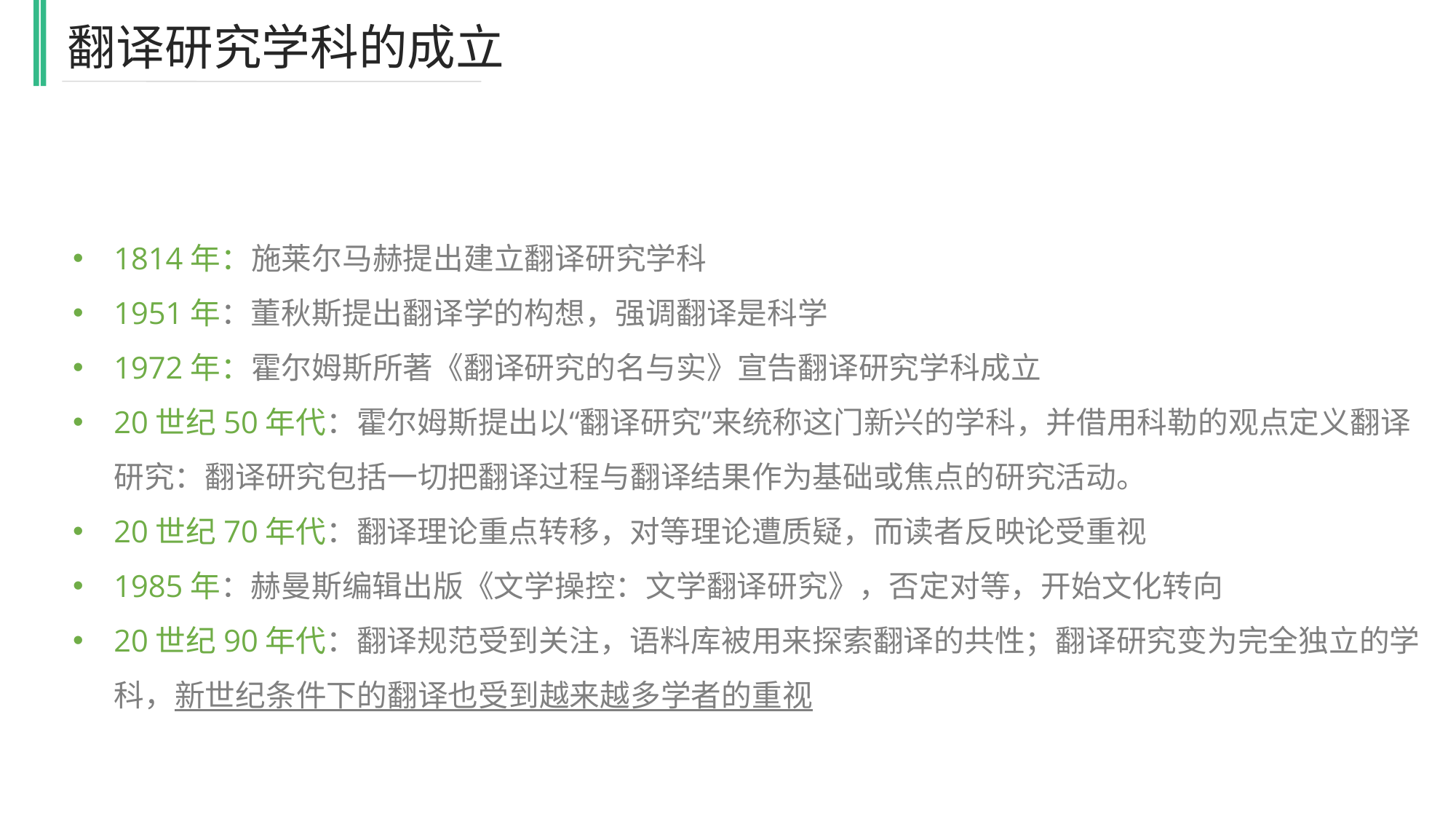

翻译研究学科的成立

1814年：施莱尔马赫提出建立翻译研究学科
1951年：董秋斯提出翻译学的构想，强调翻译是科学
1972年：霍尔姆斯所著《翻译研究的名与实》宣告翻译研究学科成立
20世纪50年代：霍尔姆斯提出以“翻译研究”来统称这门新兴的学科，并借用科勒的观点定义翻译研究：翻译研究包括一切把翻译过程与翻译结果作为基础或焦点的研究活动。
20世纪70年代：翻译理论重点转移，对等理论遭质疑，而读者反映论受重视
1985年：赫曼斯编辑出版《文学操控：文学翻译研究》，否定对等，开始文化转向
20世纪90年代：翻译规范受到关注，语料库被用来探索翻译的共性；翻译研究变为完全独立的学科，新世纪条件下的翻译也受到越来越多学者的重视